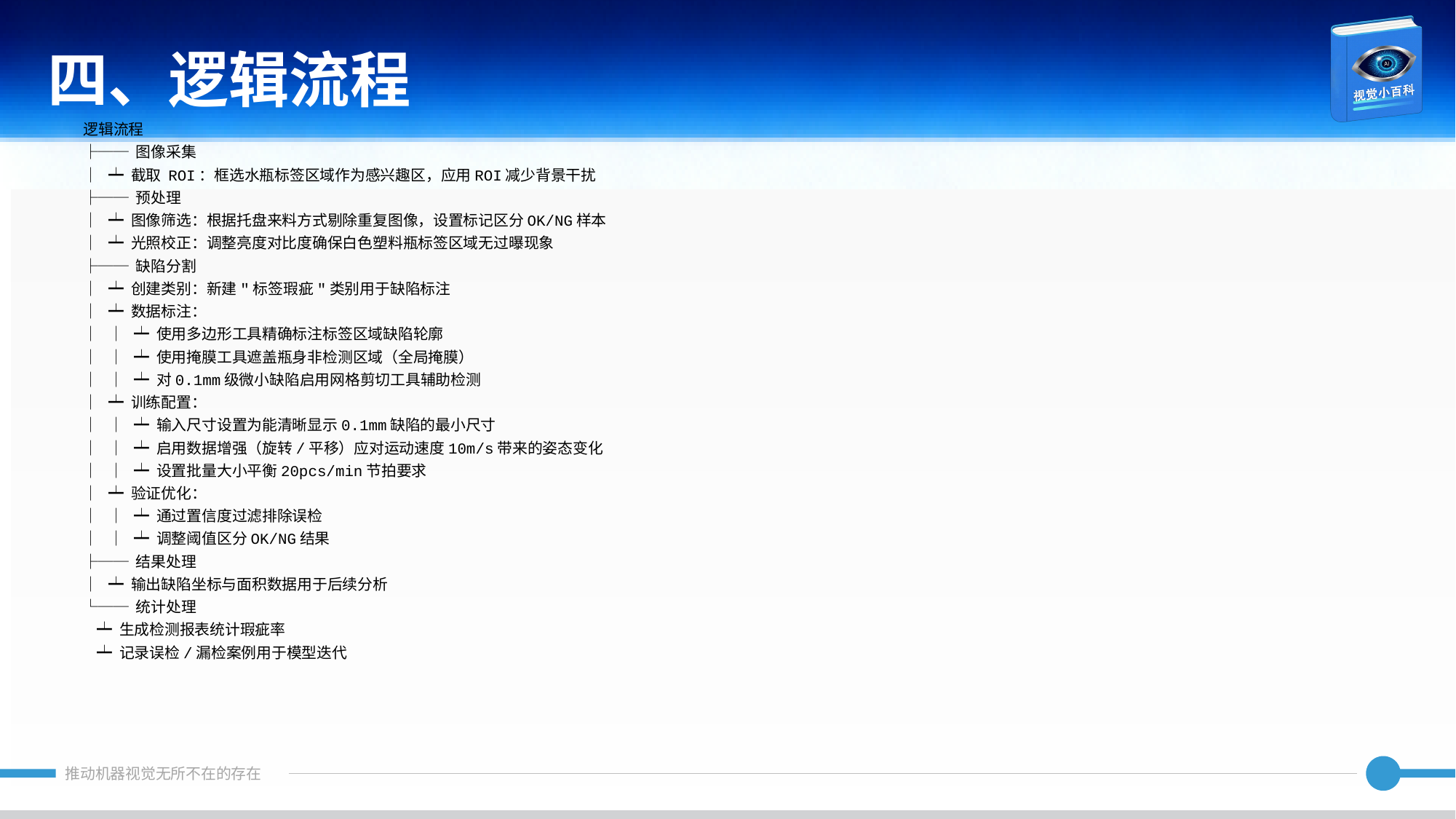

四、逻辑流程

逻辑流程
├── 图像采集
│   ┷ 截取 ROI：框选水瓶标签区域作为感兴趣区，应用ROI减少背景干扰
├── 预处理
│   ┷ 图像筛选：根据托盘来料方式剔除重复图像，设置标记区分OK/NG样本
│   ┷ 光照校正：调整亮度对比度确保白色塑料瓶标签区域无过曝现象
├── 缺陷分割
│   ┷ 创建类别：新建"标签瑕疵"类别用于缺陷标注
│   ┷ 数据标注：
│   │   ┷ 使用多边形工具精确标注标签区域缺陷轮廓
│   │   ┷ 使用掩膜工具遮盖瓶身非检测区域（全局掩膜）
│   │   ┷ 对0.1mm级微小缺陷启用网格剪切工具辅助检测
│   ┷ 训练配置：
│   │   ┷ 输入尺寸设置为能清晰显示0.1mm缺陷的最小尺寸
│   │   ┷ 启用数据增强（旋转/平移）应对运动速度10m/s带来的姿态变化
│   │   ┷ 设置批量大小平衡20pcs/min节拍要求
│   ┷ 验证优化：
│   │   ┷ 通过置信度过滤排除误检
│   │   ┷ 调整阈值区分OK/NG结果
├── 结果处理
│   ┷ 输出缺陷坐标与面积数据用于后续分析
└── 统计处理
    ┷ 生成检测报表统计瑕疵率
    ┷ 记录误检/漏检案例用于模型迭代
9